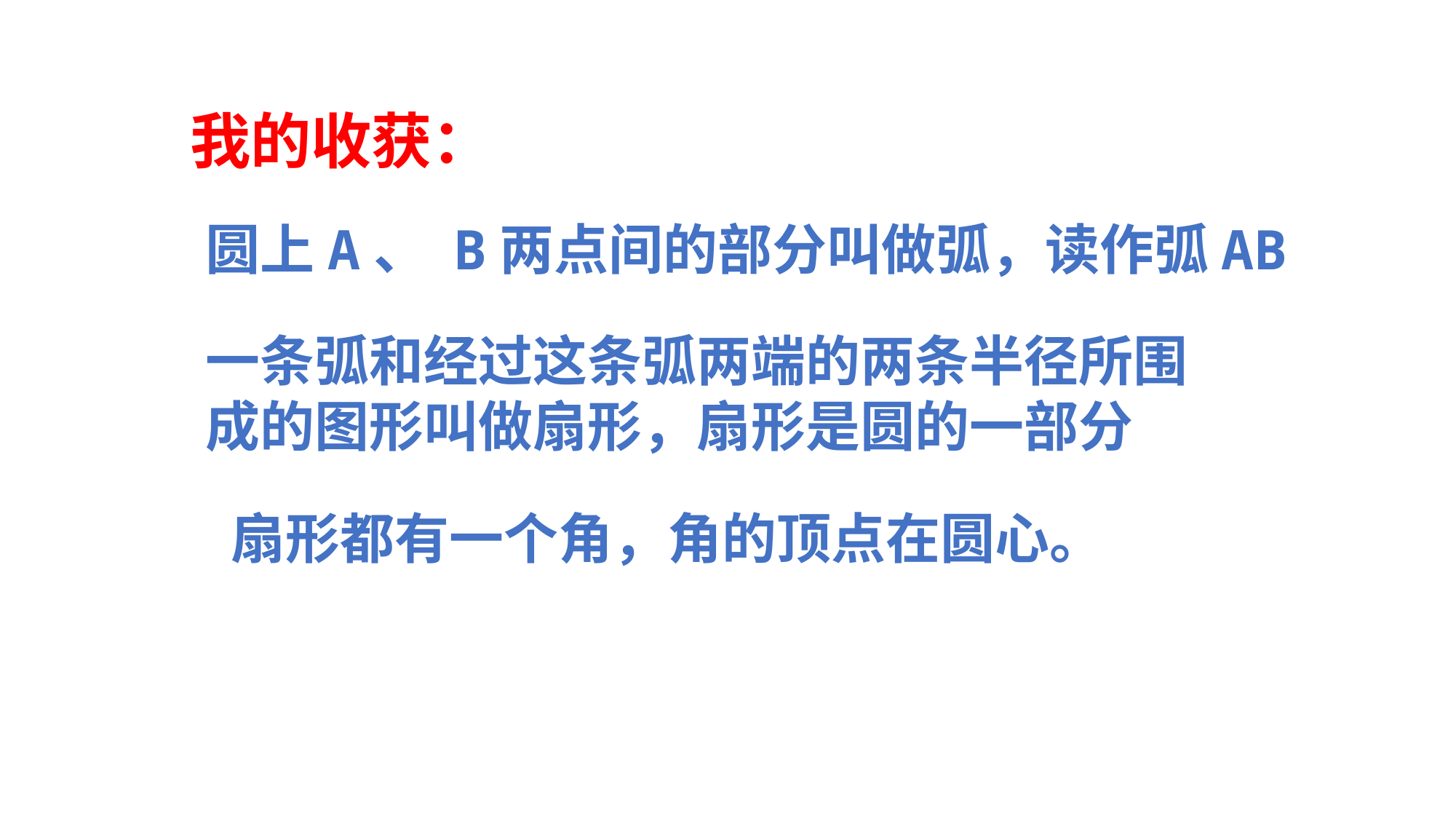

我的收获：
圆上A、 B两点间的部分叫做弧，读作弧AB
一条弧和经过这条弧两端的两条半径所围成的图形叫做扇形，扇形是圆的一部分
扇形都有一个角，角的顶点在圆心。